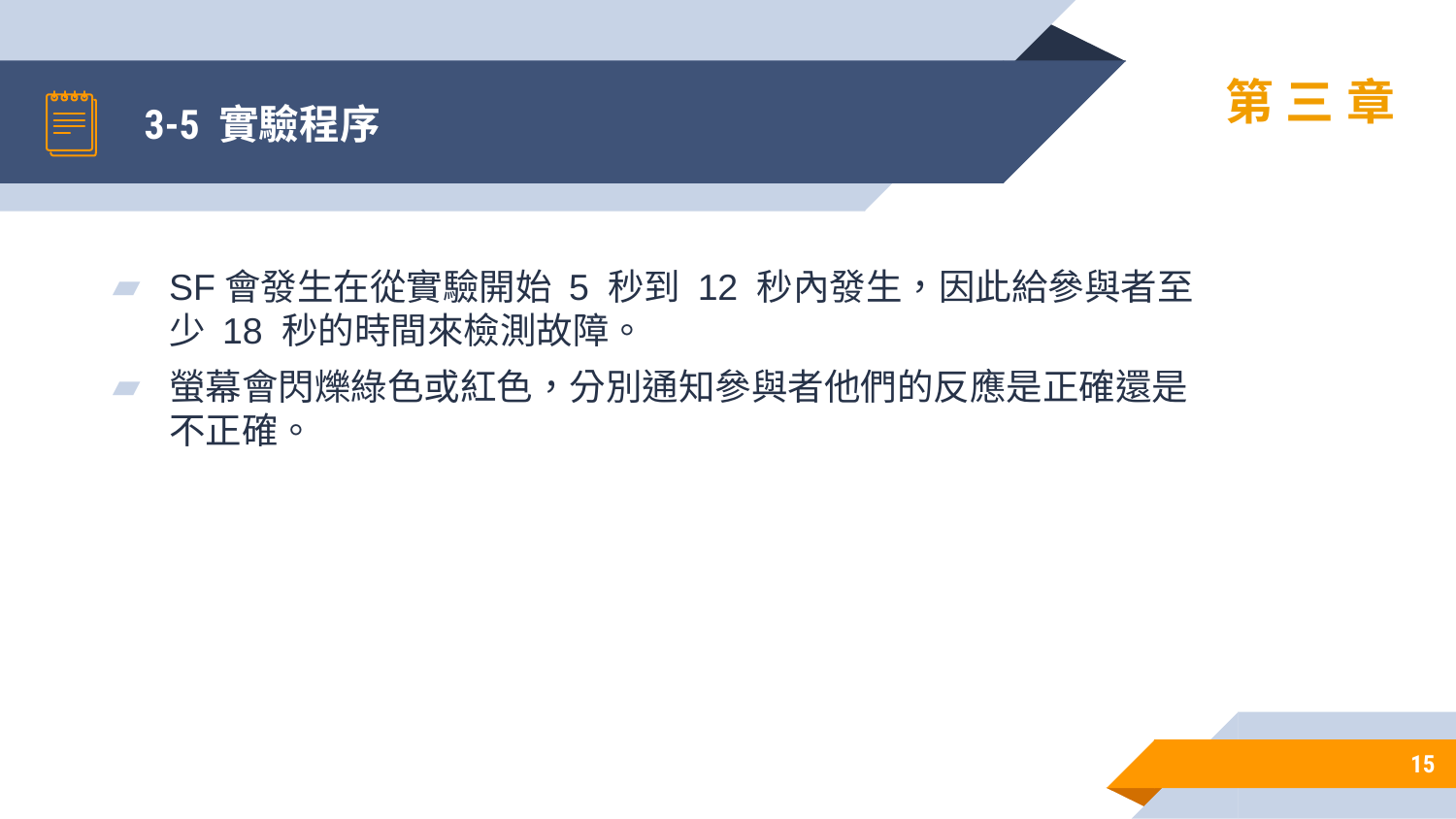

# 3-5 實驗程序
第三章

SF會發生在從實驗開始 5 秒到 12 秒內發生，因此給參與者至少 18 秒的時間來檢測故障。
螢幕會閃爍綠色或紅色，分別通知參與者他們的反應是正確還是不正確。

15